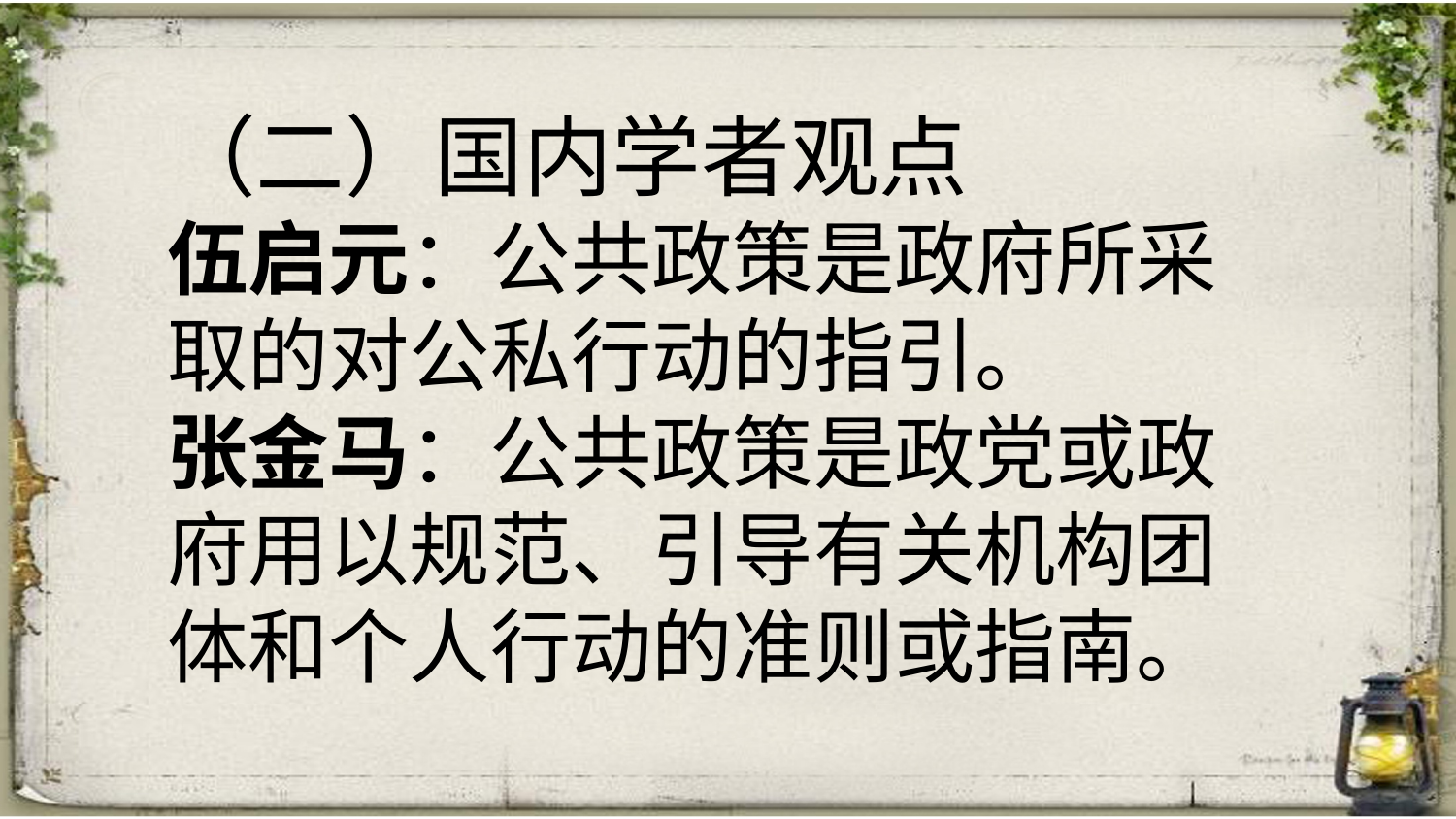

（二）国内学者观点
伍启元：公共政策是政府所采取的对公私行动的指引。
张金马：公共政策是政党或政府用以规范、引导有关机构团体和个人行动的准则或指南。